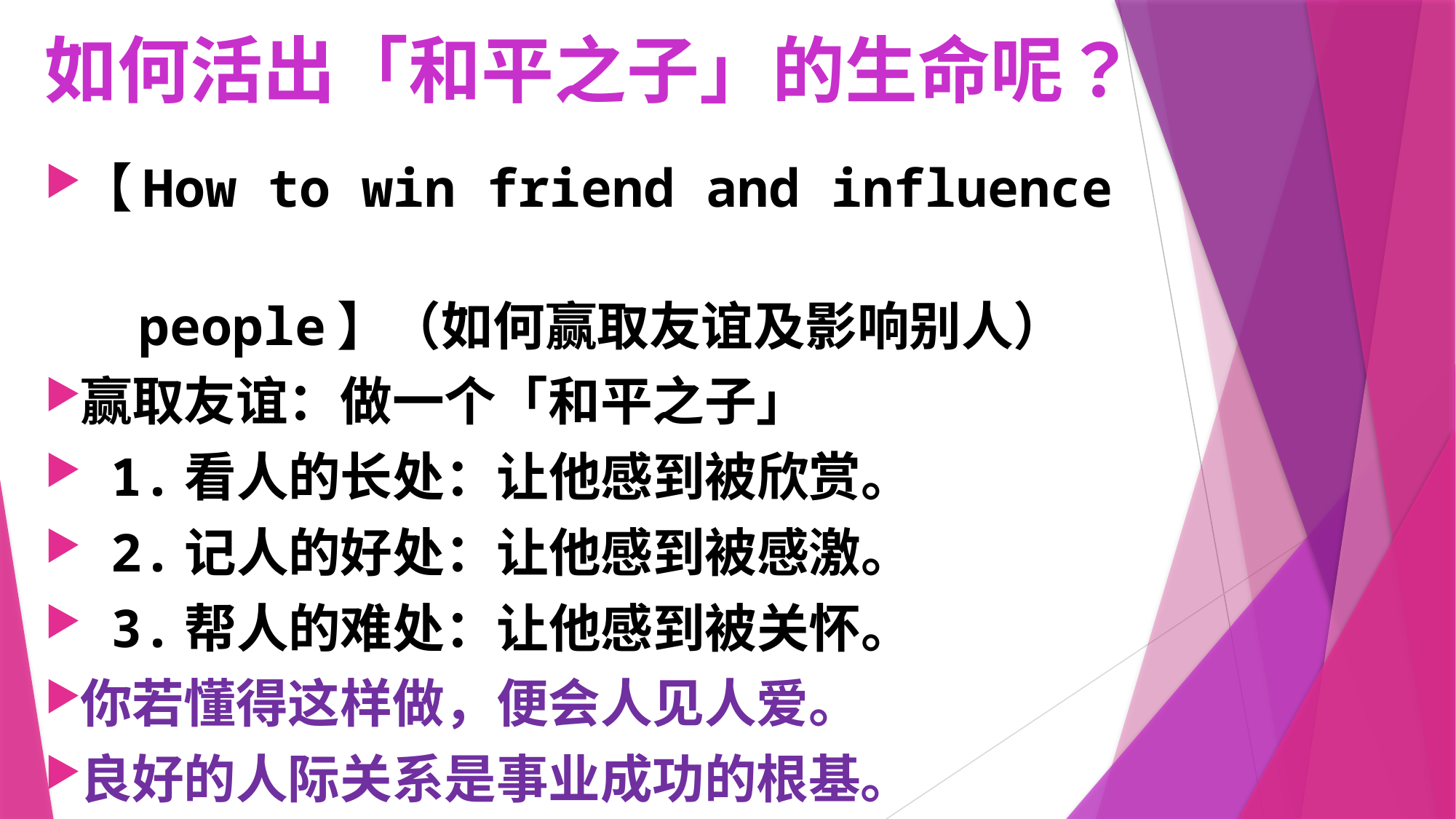

# 如何活出「和平之子」的生命呢？
【How to win friend and influence
   people】（如何赢取友谊及影响别人）
赢取友谊：做一个「和平之子」
 1.看人的长处：让他感到被欣赏。
 2.记人的好处：让他感到被感激。
 3.帮人的难处：让他感到被关怀。
你若懂得这样做，便会人见人爱。
良好的人际关系是事业成功的根基。